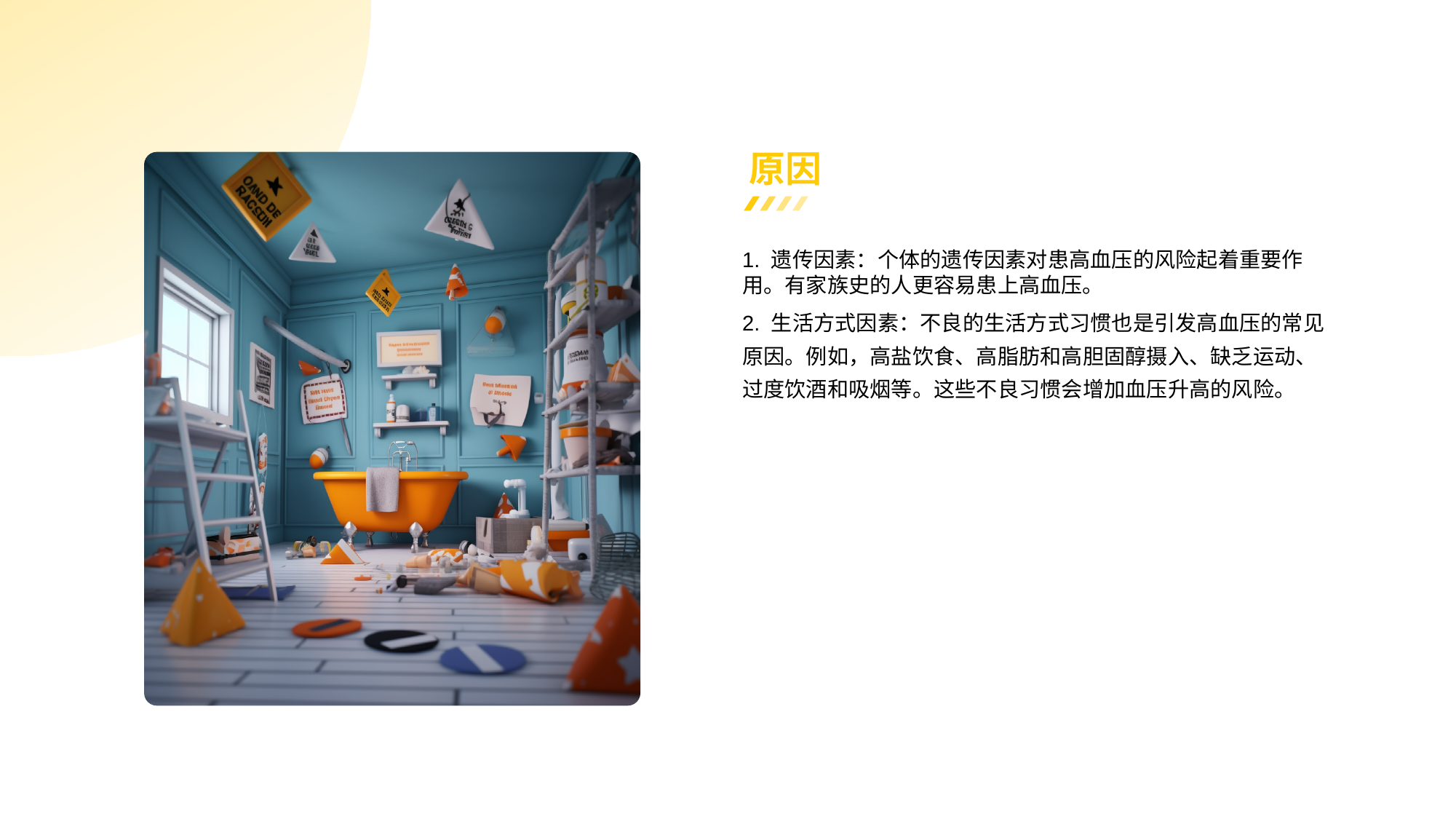

原因

1. 遗传因素：个体的遗传因素对患高血压的风险起着重要作用。有家族史的人更容易患上高血压。
2. 生活方式因素：不良的生活方式习惯也是引发高血压的常见原因。例如，高盐饮食、高脂肪和高胆固醇摄入、缺乏运动、过度饮酒和吸烟等。这些不良习惯会增加血压升高的风险。